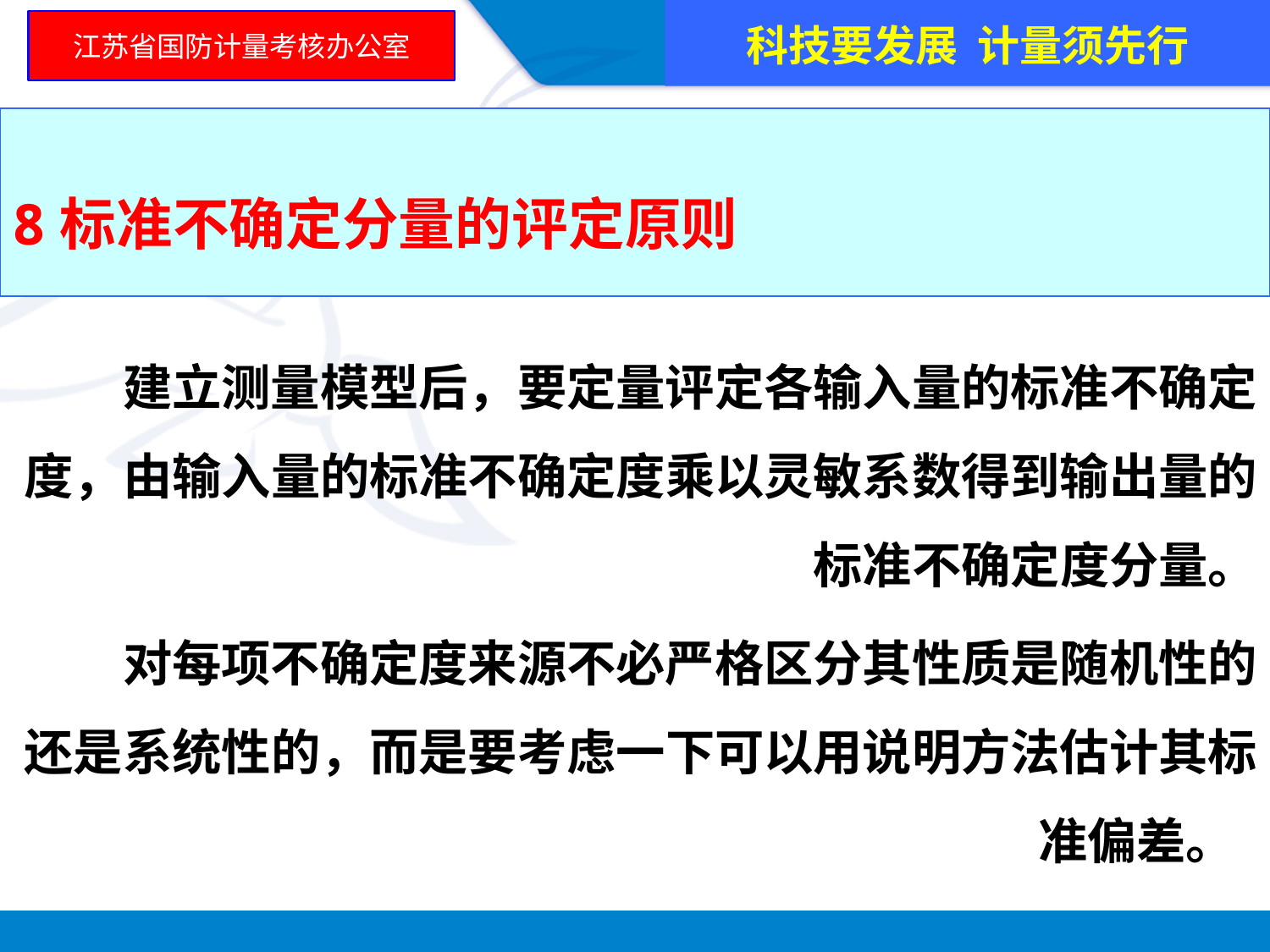

科技要发展  计量须先行
江苏省国防计量考核办公室
8标准不确定分量的评定原则

  建立测量模型后，要定量评定各输入量的标准不确定度，由输入量的标准不确定度乘以灵敏系数得到输出量的标准不确定度分量。
  对每项不确定度来源不必严格区分其性质是随机性的还是系统性的，而是要考虑一下可以用说明方法估计其标准偏差。